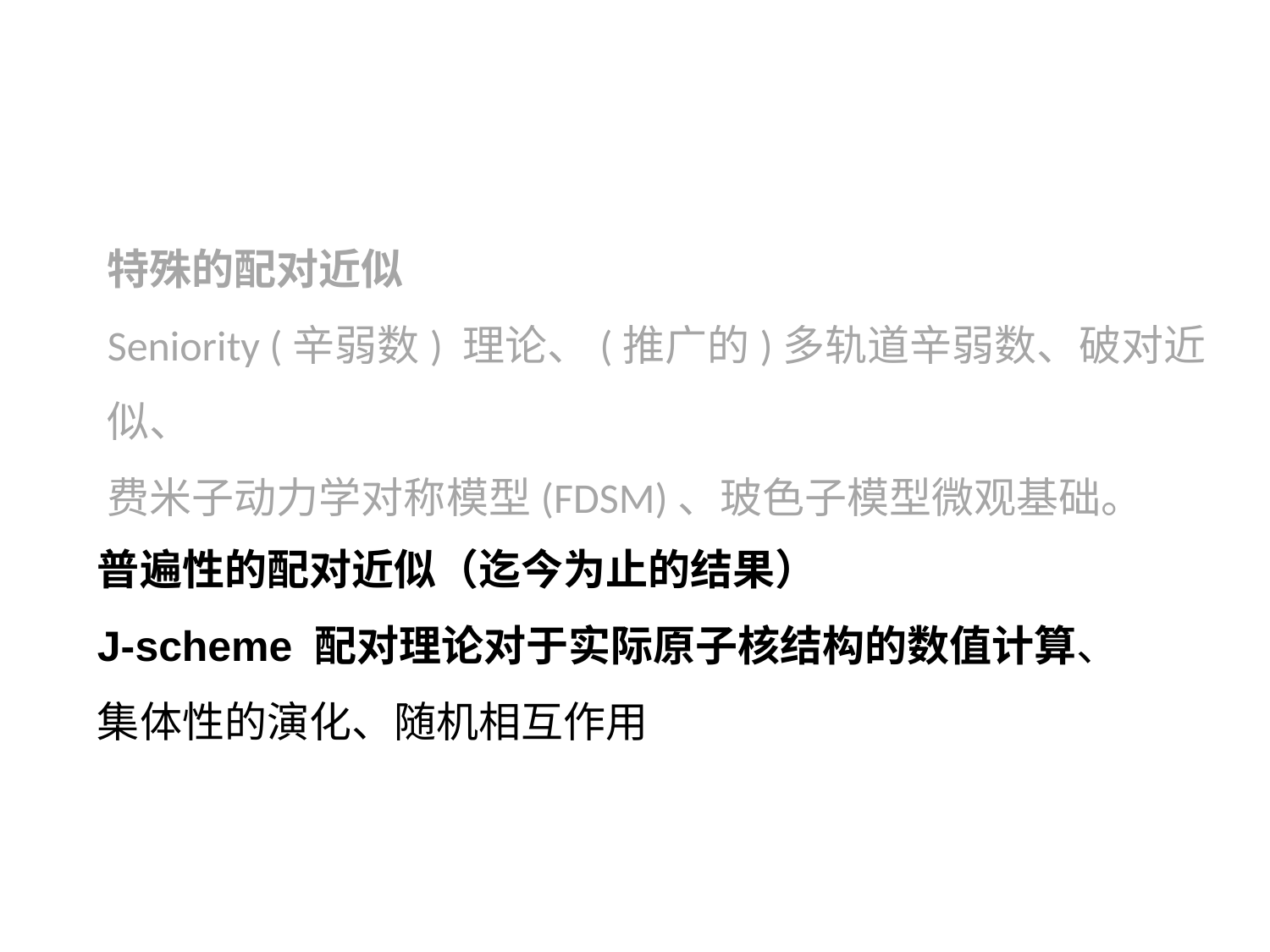

特殊的配对近似
Seniority (辛弱数) 理论、(推广的)多轨道辛弱数、破对近似、
费米子动力学对称模型(FDSM)、玻色子模型微观基础。
普遍性的配对近似（迄今为止的结果）
J-scheme 配对理论对于实际原子核结构的数值计算、
集体性的演化、随机相互作用